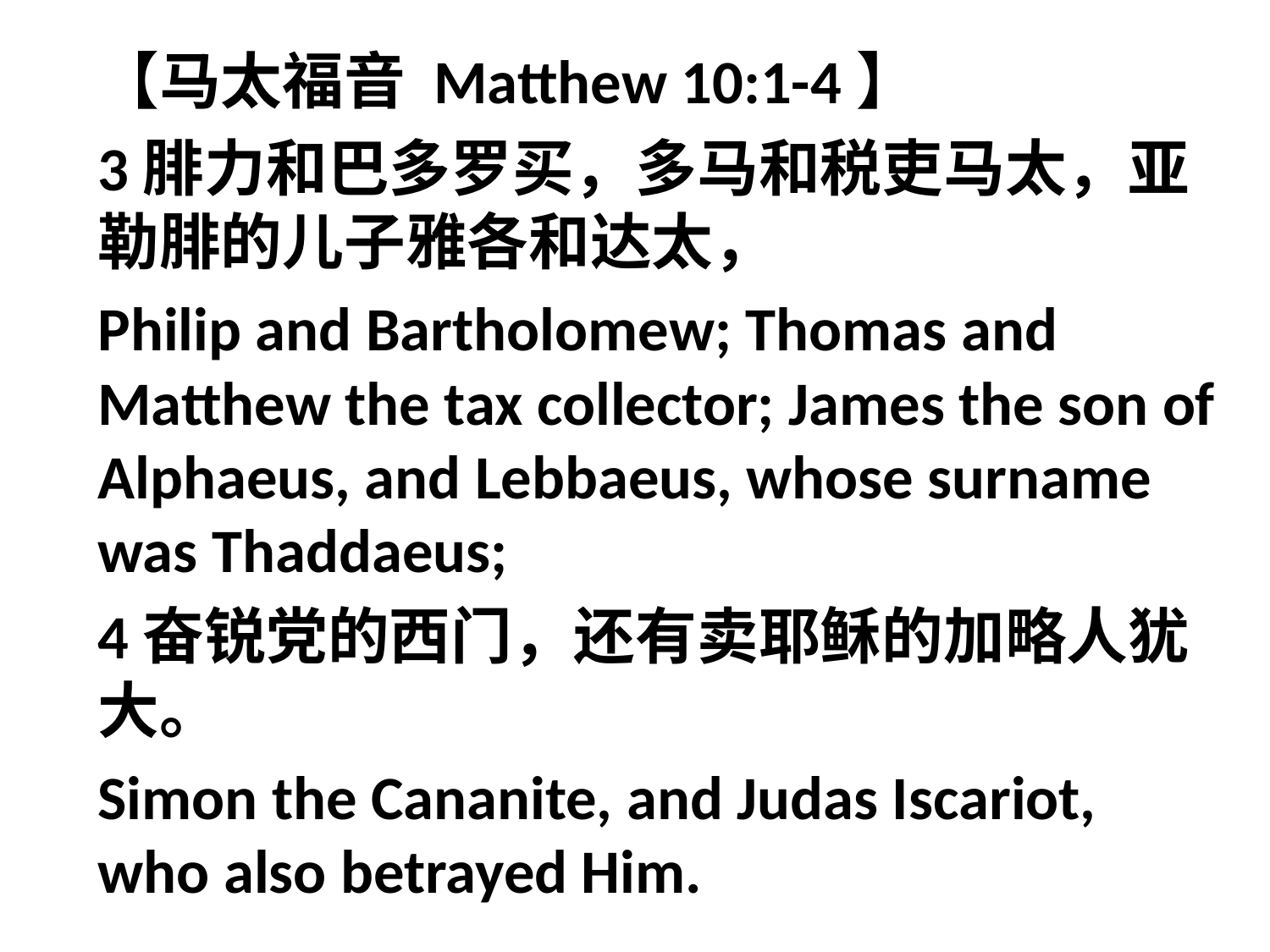

【马太福音 Matthew 10:1-4】
3腓力和巴多罗买，多马和税吏马太，亚勒腓的儿子雅各和达太，
Philip and Bartholomew; Thomas and Matthew the tax collector; James the son of Alphaeus, and Lebbaeus, whose surname was Thaddaeus;
4奋锐党的西门，还有卖耶稣的加略人犹大。
Simon the Cananite, and Judas Iscariot, who also betrayed Him.